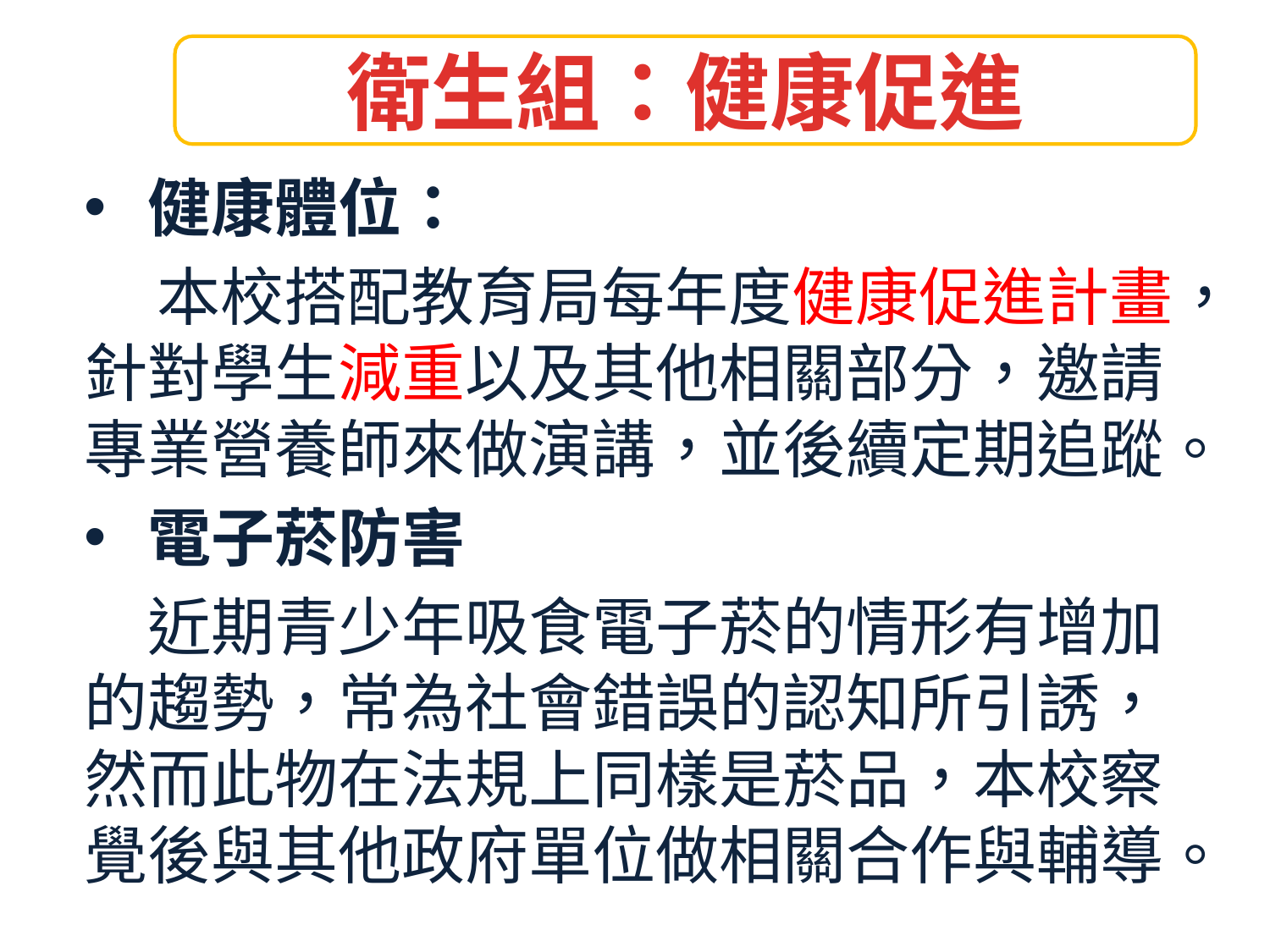

衛生組：健康促進
健康體位：
    本校搭配教育局每年度健康促進計畫，針對學生減重以及其他相關部分，邀請專業營養師來做演講，並後續定期追蹤。
電子菸防害
　近期青少年吸食電子菸的情形有增加的趨勢，常為社會錯誤的認知所引誘，然而此物在法規上同樣是菸品，本校察覺後與其他政府單位做相關合作與輔導。